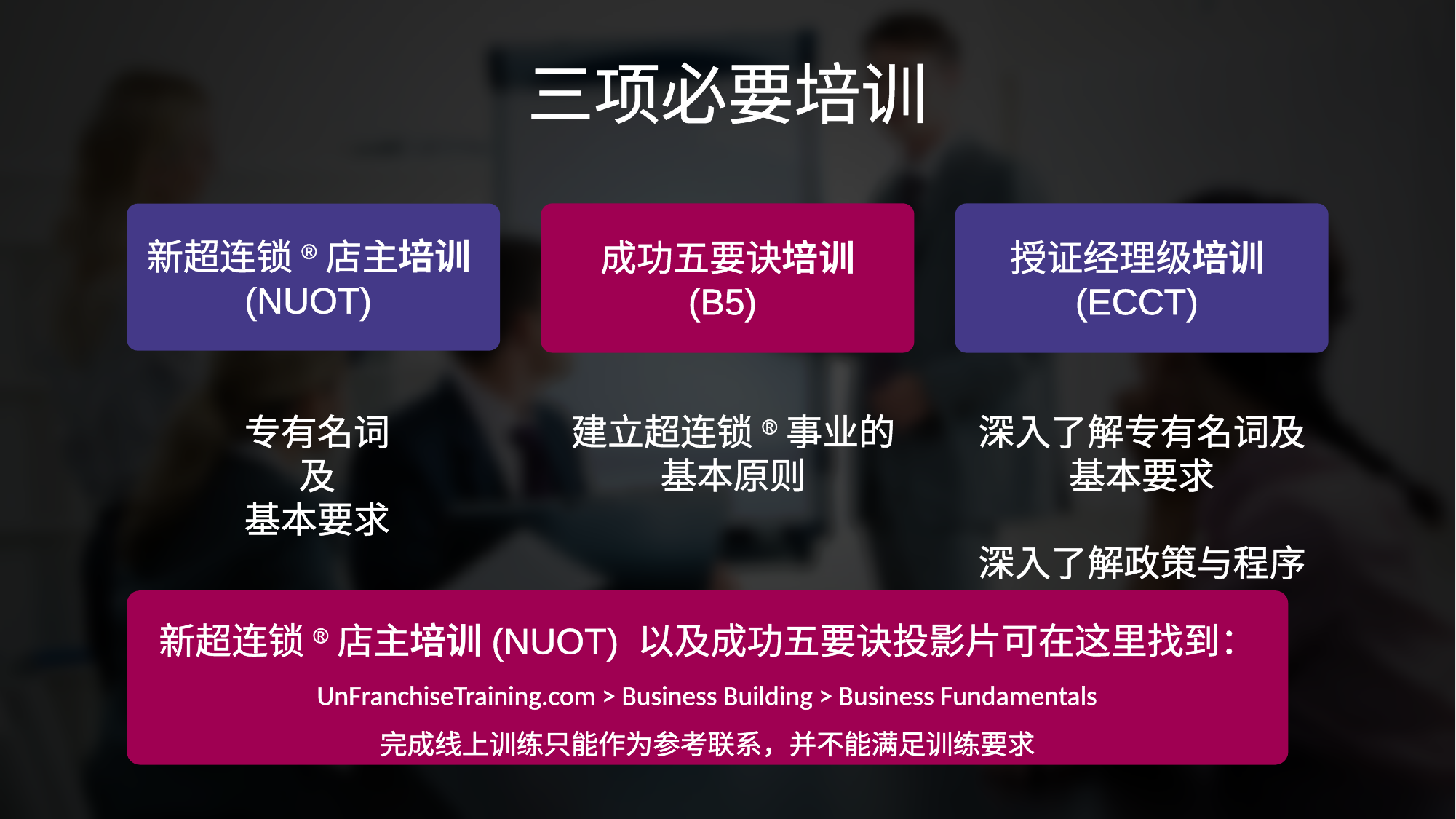

三项必要培训
成功五要诀培训
(B5)
授证经理级培训(ECCT)
新超连锁®店主培训(NUOT)
深入了解专有名词及基本要求

深入了解政策与程序
建立超连锁®事业的
基本原则
专有名词
及
基本要求
新超连锁®店主培训(NUOT) 以及成功五要诀投影片可在这里找到：
UnFranchiseTraining.com > Business Building > Business Fundamentals
完成线上训练只能作为参考联系，并不能满足训练要求